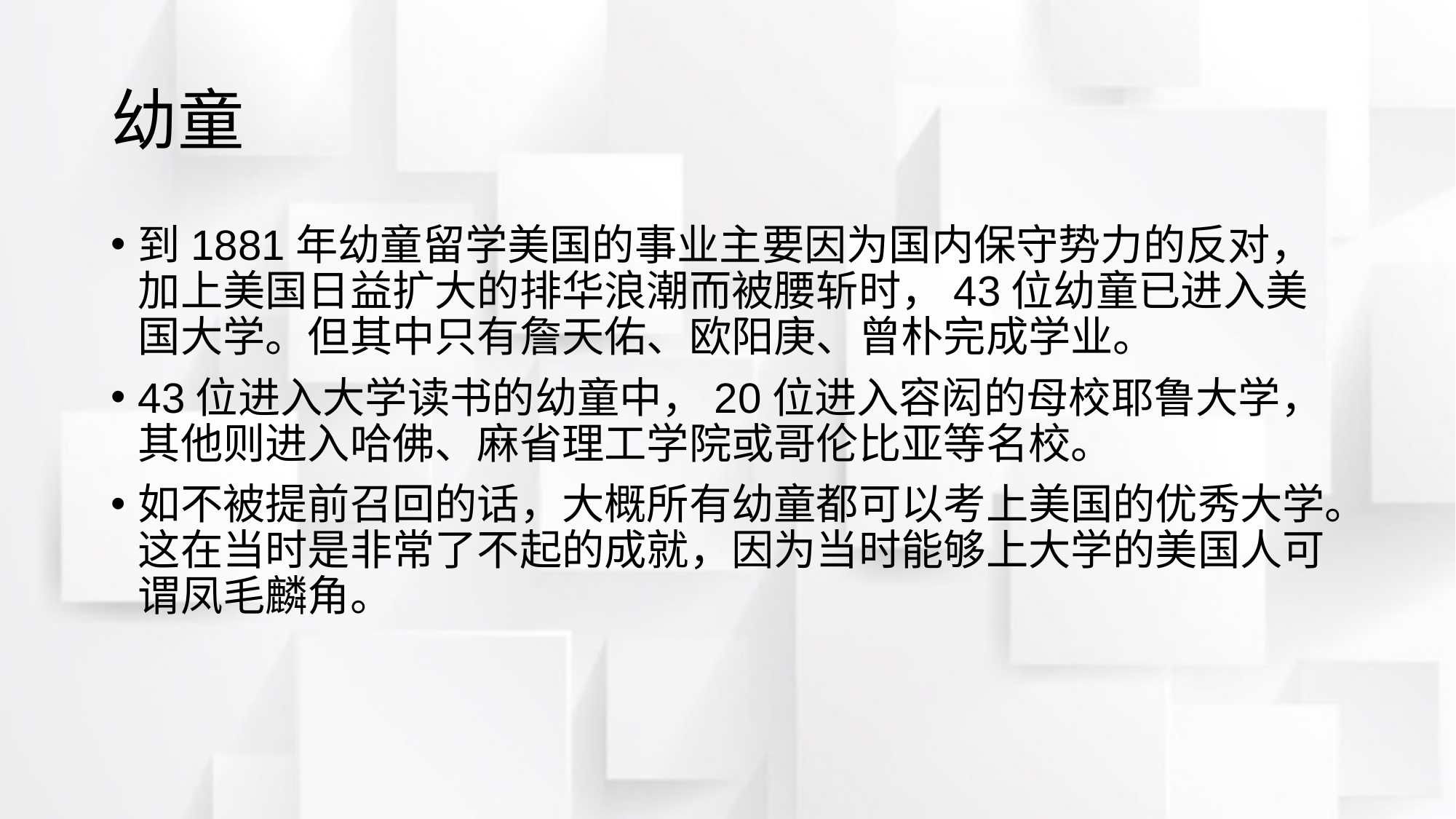

# 幼童
到1881年幼童留学美国的事业主要因为国内保守势力的反对，加上美国日益扩大的排华浪潮而被腰斩时，43位幼童已进入美国大学。但其中只有詹天佑、欧阳庚、曾朴完成学业。
43位进入大学读书的幼童中，20位进入容闳的母校耶鲁大学，其他则进入哈佛、麻省理工学院或哥伦比亚等名校。
如不被提前召回的话，大概所有幼童都可以考上美国的优秀大学。这在当时是非常了不起的成就，因为当时能够上大学的美国人可谓凤毛麟角。